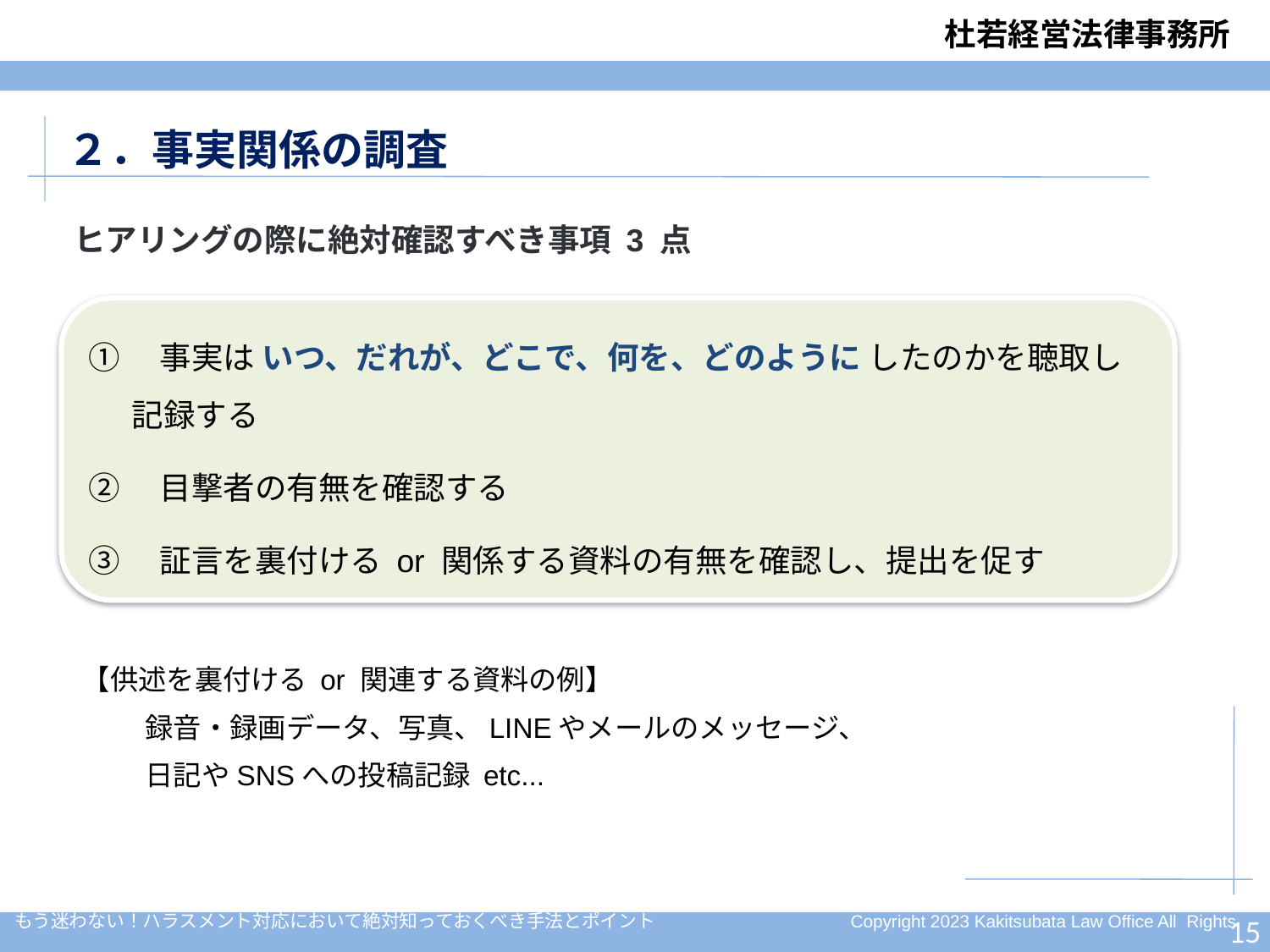

２．事実関係の調査
ヒアリングの際に絶対確認すべき事項 3 点
①　事実は いつ、だれが、どこで、何を、どのように したのかを聴取し
      記録する
②　目撃者の有無を確認する
③　証言を裏付ける or 関係する資料の有無を確認し、提出を促す
【供述を裏付ける or 関連する資料の例】
録音・録画データ、写真、LINEやメールのメッセージ、
日記やSNSへの投稿記録 etc...
15